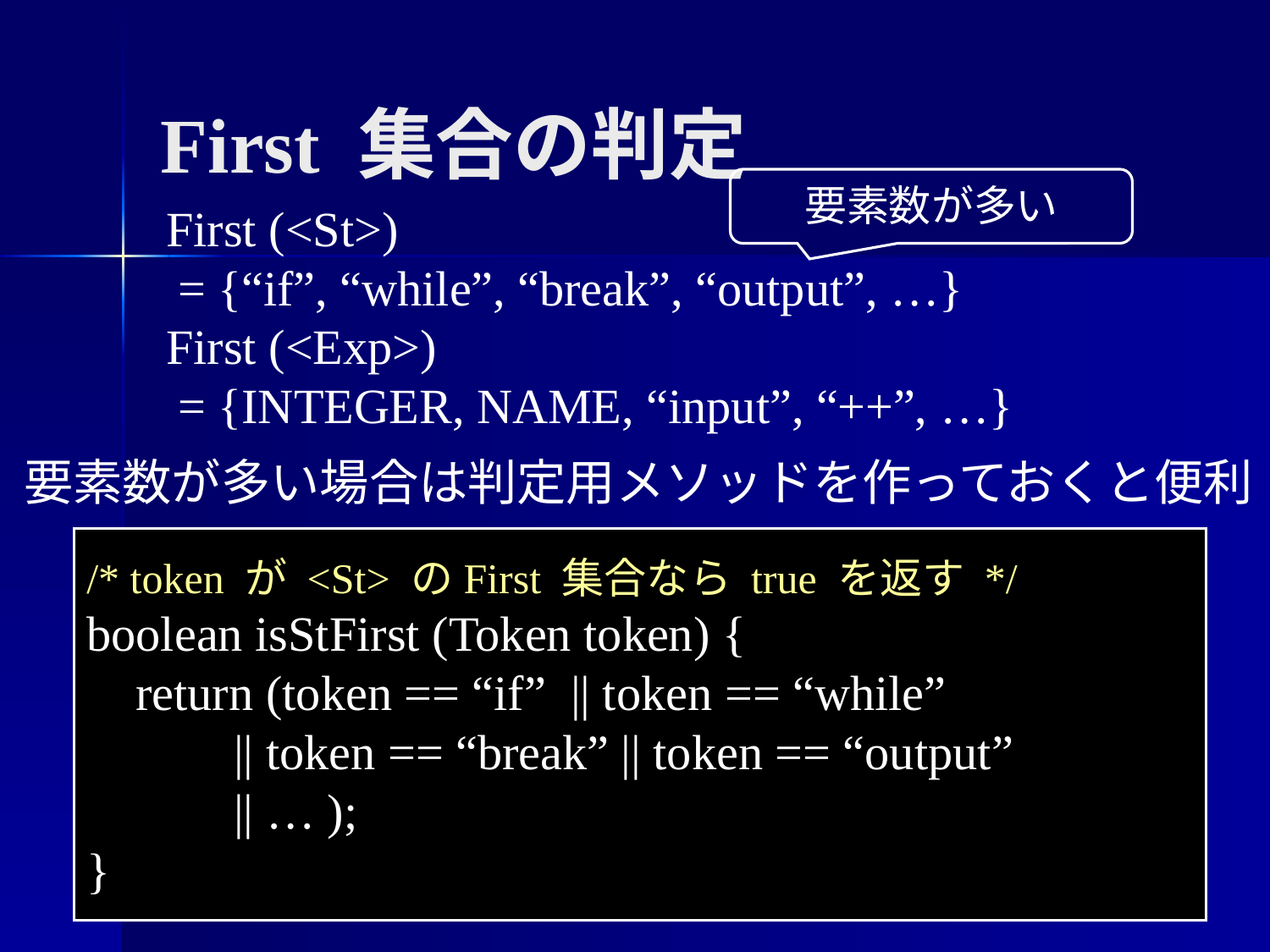

First 集合の判定
要素数が多い
First (<St>)
 = {“if”, “while”, “break”, “output”, …}
First (<Exp>)
 = {INTEGER, NAME, “input”, “++”, …}
要素数が多い場合は判定用メソッドを作っておくと便利
/* token が <St> のFirst 集合なら true を返す */
boolean isStFirst (Token token) {
    return (token == “if”  || token == “while”
            || token == “break” || token == “output”
            || … );
}